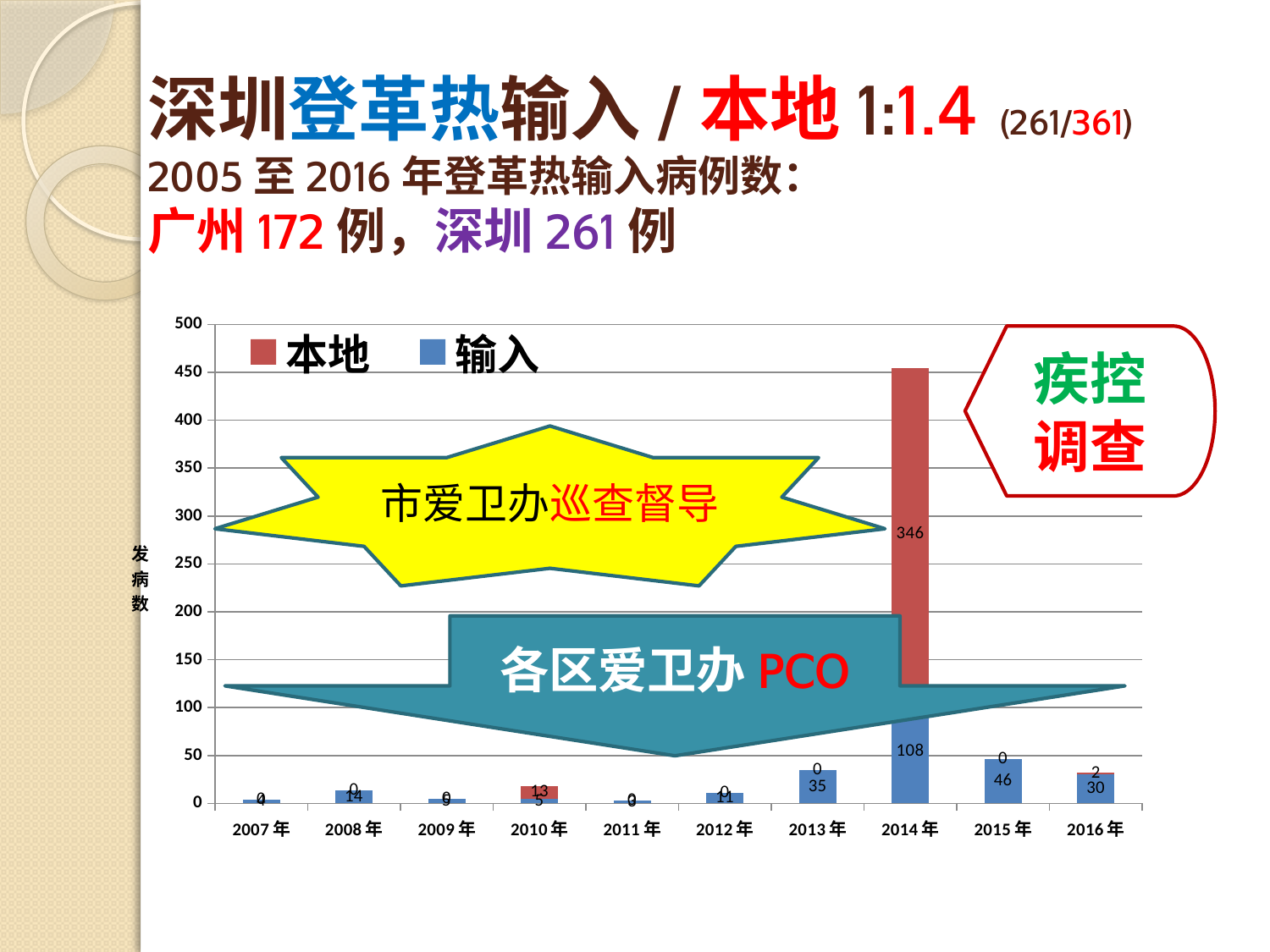

# 深圳登革热输入/本地1:1.4 (261/361) 2005至2016年登革热输入病例数： 广州172例，深圳261例

### Chart

| Category | 输入 | 本地 |
|---|---|---|
| 2007年 | 4.0 | 0.0 |
| 2008年 | 14.0 | 0.0 |
| 2009年 | 5.0 | 0.0 |
| 2010年 | 5.0 | 13.0 |
| 2011年 | 3.0 | 0.0 |
| 2012年 | 11.0 | 0.0 |
| 2013年 | 35.0 | 0.0 |
| 2014年 | 108.0 | 346.0 |
| 2015年 | 46.0 | 0.0 |
| 2016年 | 30.0 | 2.0 |
疾控调查
市爱卫办巡查督导
各区爱卫办PCO